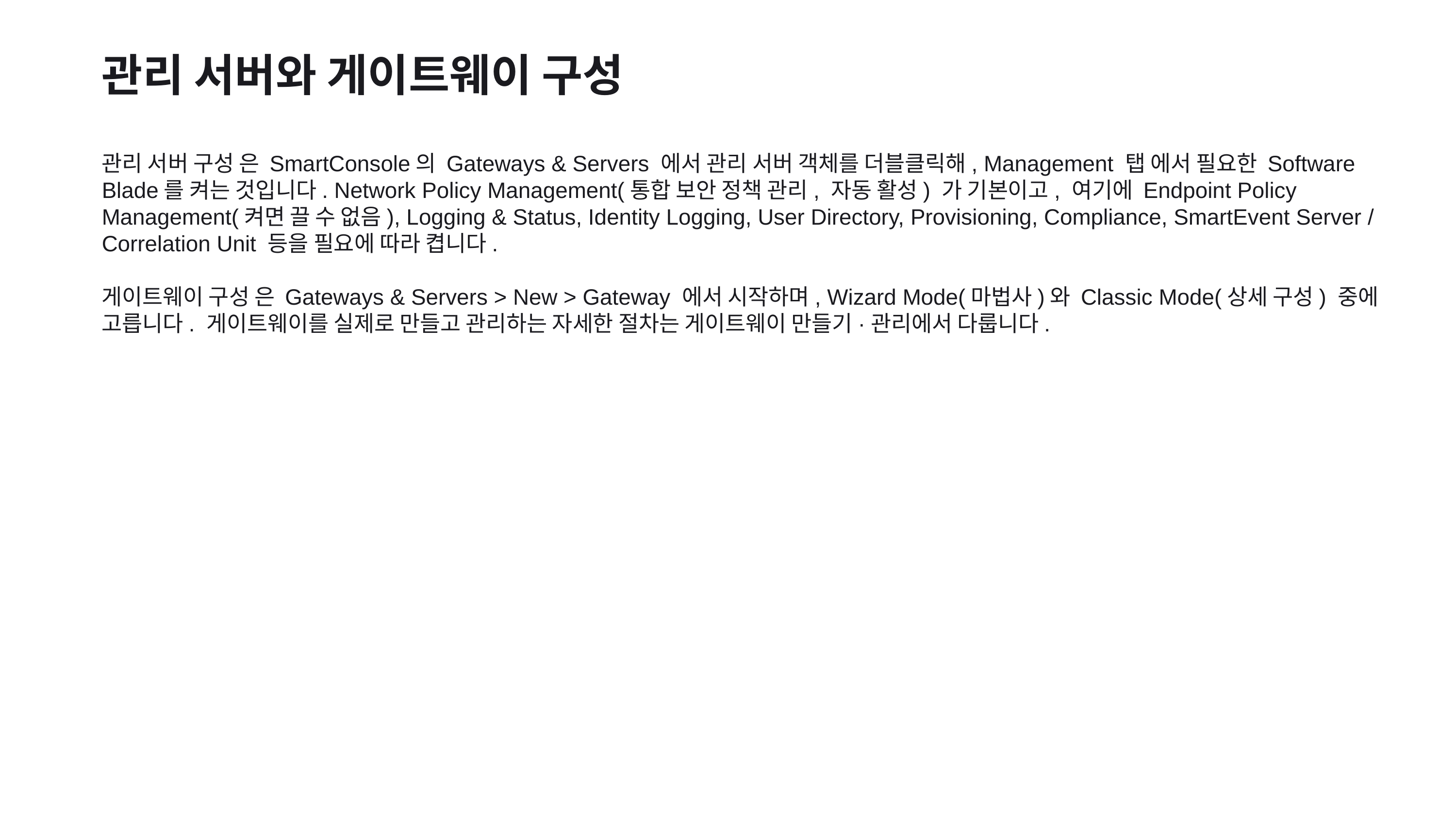

관리 서버와 게이트웨이 구성
관리 서버 구성 은 SmartConsole의 Gateways & Servers 에서 관리 서버 객체를 더블클릭해, Management 탭 에서 필요한 Software Blade를 켜는 것입니다. Network Policy Management(통합 보안 정책 관리, 자동 활성) 가 기본이고, 여기에 Endpoint Policy Management(켜면 끌 수 없음), Logging & Status, Identity Logging, User Directory, Provisioning, Compliance, SmartEvent Server / Correlation Unit 등을 필요에 따라 켭니다.

게이트웨이 구성 은 Gateways & Servers > New > Gateway 에서 시작하며, Wizard Mode(마법사)와 Classic Mode(상세 구성) 중에 고릅니다. 게이트웨이를 실제로 만들고 관리하는 자세한 절차는 게이트웨이 만들기·관리에서 다룹니다.